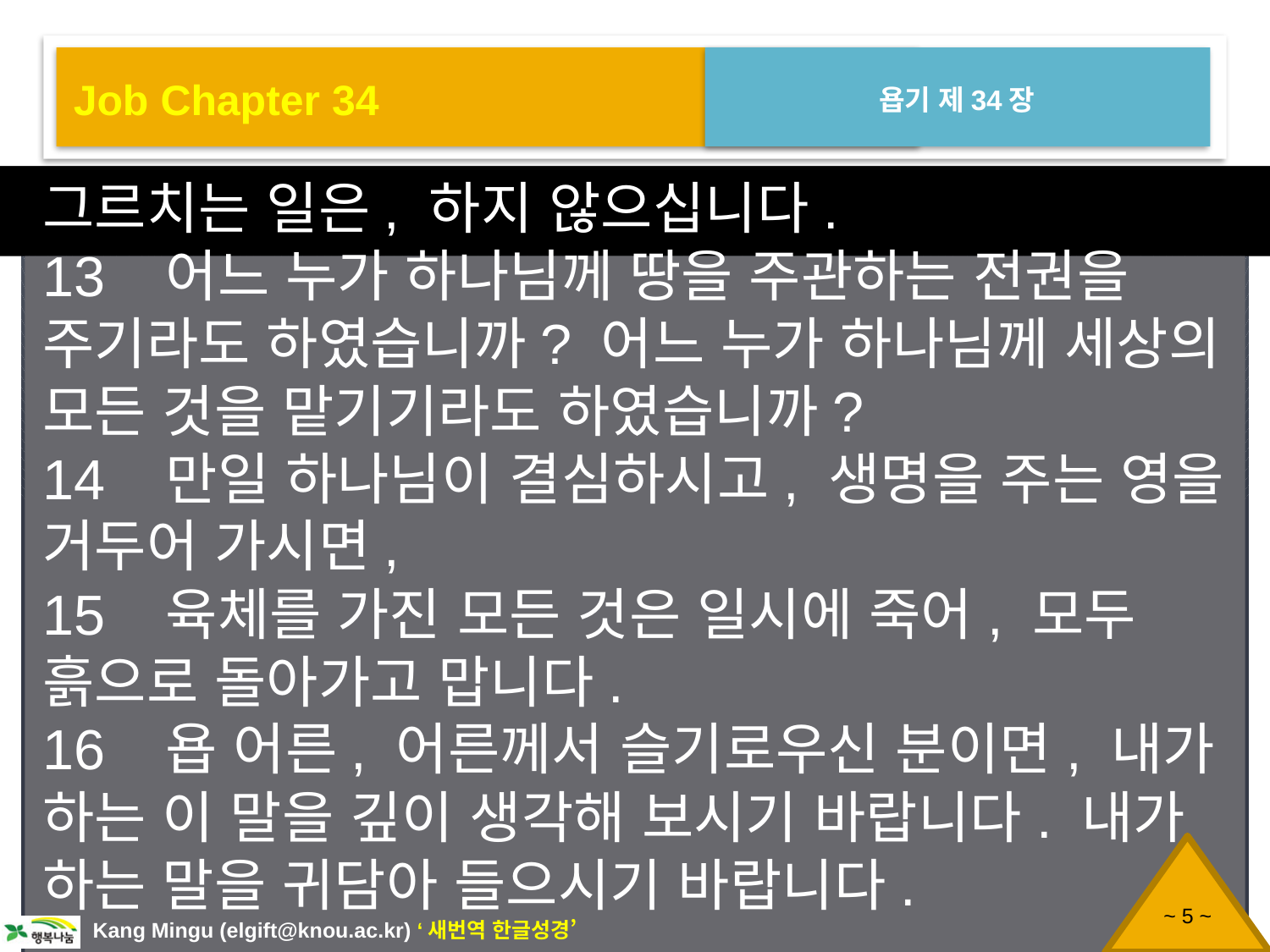

Job Chapter 34
욥기 제34장
그르치는 일은, 하지 않으십니다.
13   어느 누가 하나님께 땅을 주관하는 전권을 주기라도 하였습니까? 어느 누가 하나님께 세상의 모든 것을 맡기기라도 하였습니까?
14   만일 하나님이 결심하시고, 생명을 주는 영을 거두어 가시면,
15   육체를 가진 모든 것은 일시에 죽어, 모두 흙으로 돌아가고 맙니다.
16   욥 어른, 어른께서 슬기로우신 분이면, 내가 하는 이 말을 깊이 생각해 보시기 바랍니다. 내가 하는 말을 귀담아 들으시기 바랍니다.